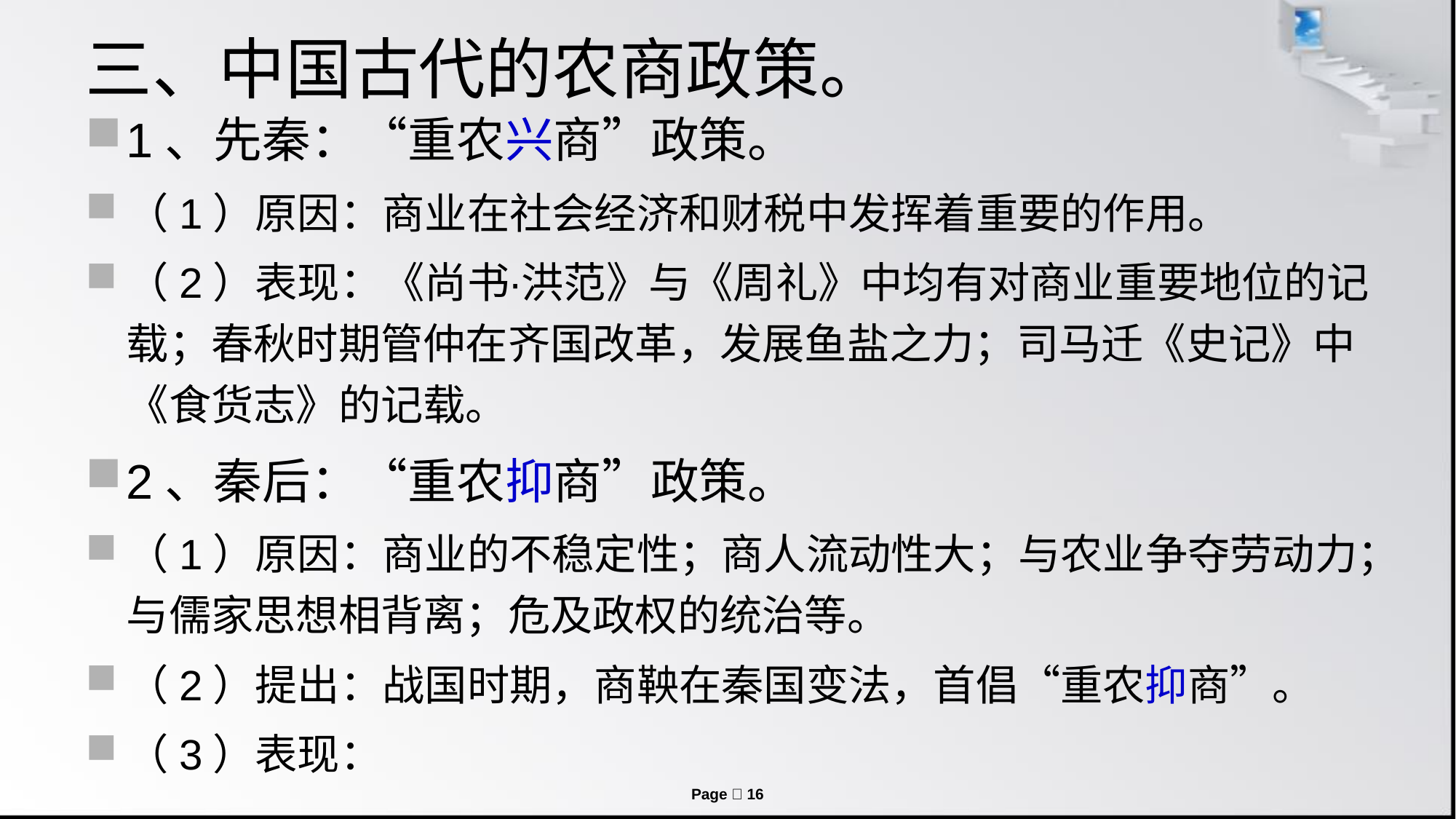

# 三、中国古代的农商政策。
1、先秦：“重农兴商”政策。
（1）原因：商业在社会经济和财税中发挥着重要的作用。
（2）表现：《尚书∙洪范》与《周礼》中均有对商业重要地位的记载；春秋时期管仲在齐国改革，发展鱼盐之力；司马迁《史记》中《食货志》的记载。
2、秦后：“重农抑商”政策。
（1）原因：商业的不稳定性；商人流动性大；与农业争夺劳动力；与儒家思想相背离；危及政权的统治等。
（2）提出：战国时期，商鞅在秦国变法，首倡“重农抑商”。
（3）表现：